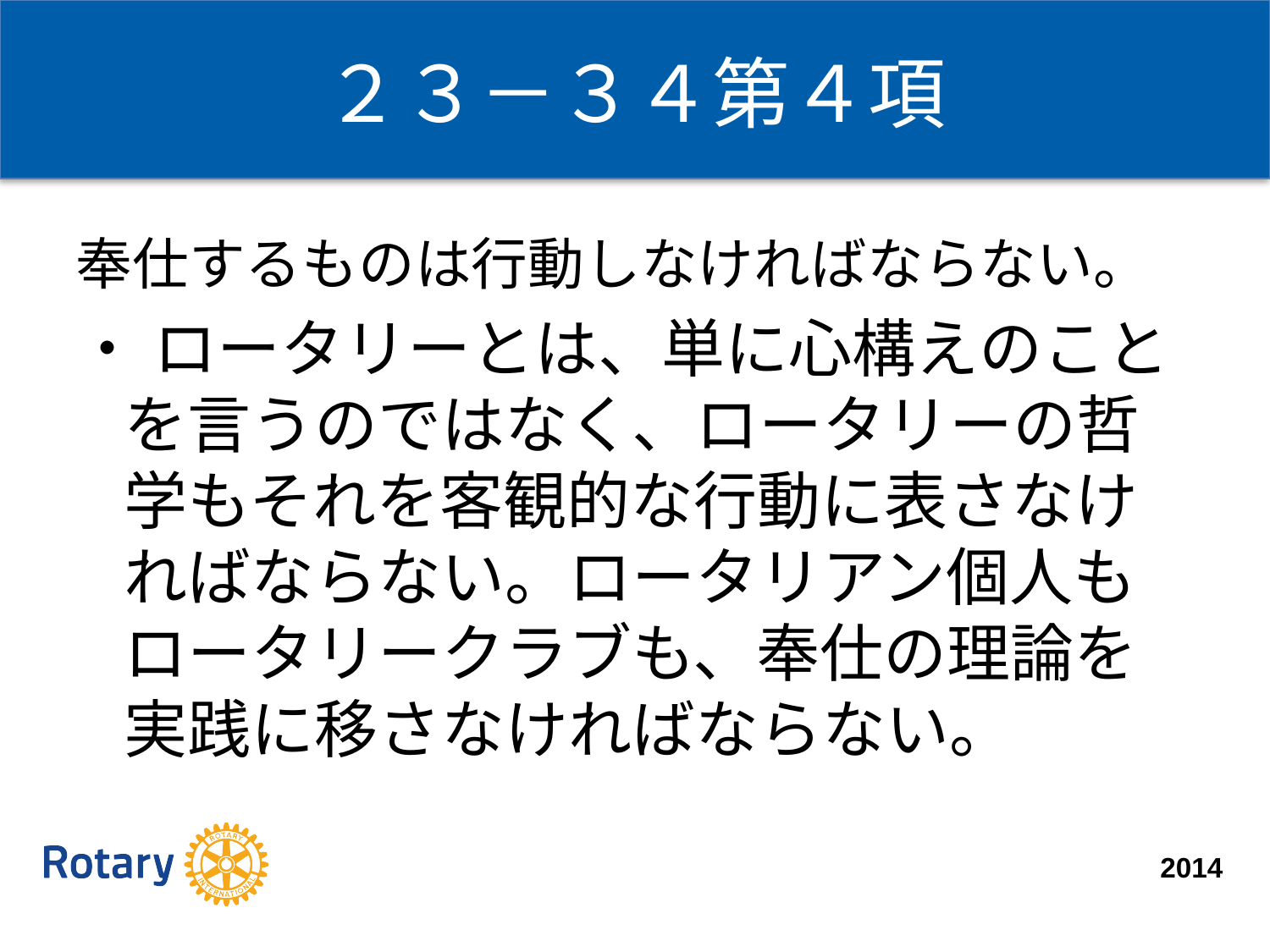

# ２３－３４第４項
奉仕するものは行動しなければならない。
・ ロータリーとは、単に心構えのことを言うのではなく、ロータリーの哲学もそれを客観的な行動に表さなければならない。ロータリアン個人もロータリークラブも、奉仕の理論を実践に移さなければならない。